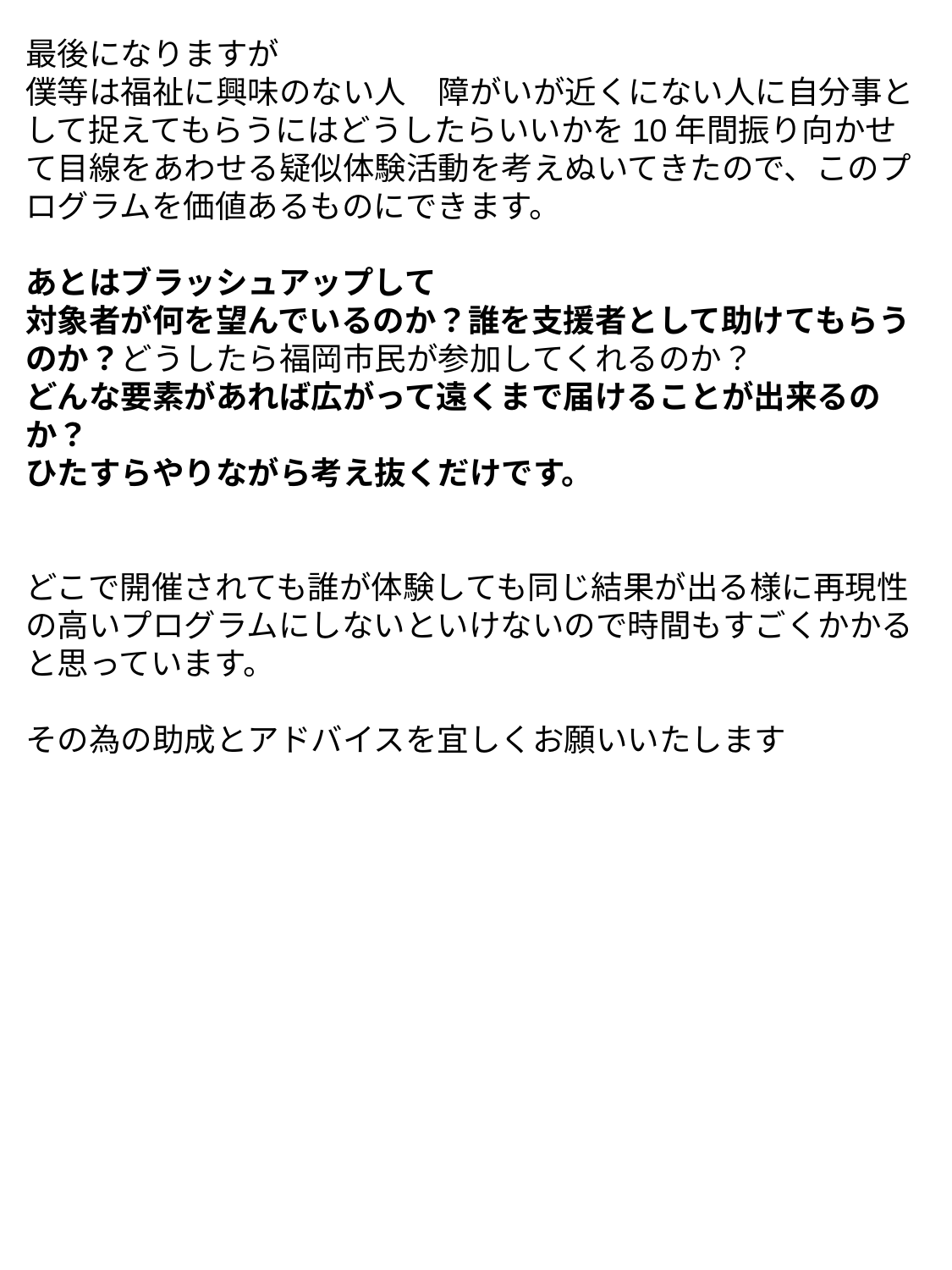

最後になりますが
僕等は福祉に興味のない人　障がいが近くにない人に自分事として捉えてもらうにはどうしたらいいかを10年間振り向かせて目線をあわせる疑似体験活動を考えぬいてきたので、このプログラムを価値あるものにできます。

あとはブラッシュアップして
対象者が何を望んでいるのか？誰を支援者として助けてもらうのか？どうしたら福岡市民が参加してくれるのか？
どんな要素があれば広がって遠くまで届けることが出来るのか？
ひたすらやりながら考え抜くだけです。

どこで開催されても誰が体験しても同じ結果が出る様に再現性の高いプログラムにしないといけないので時間もすごくかかると思っています。

その為の助成とアドバイスを宜しくお願いいたします